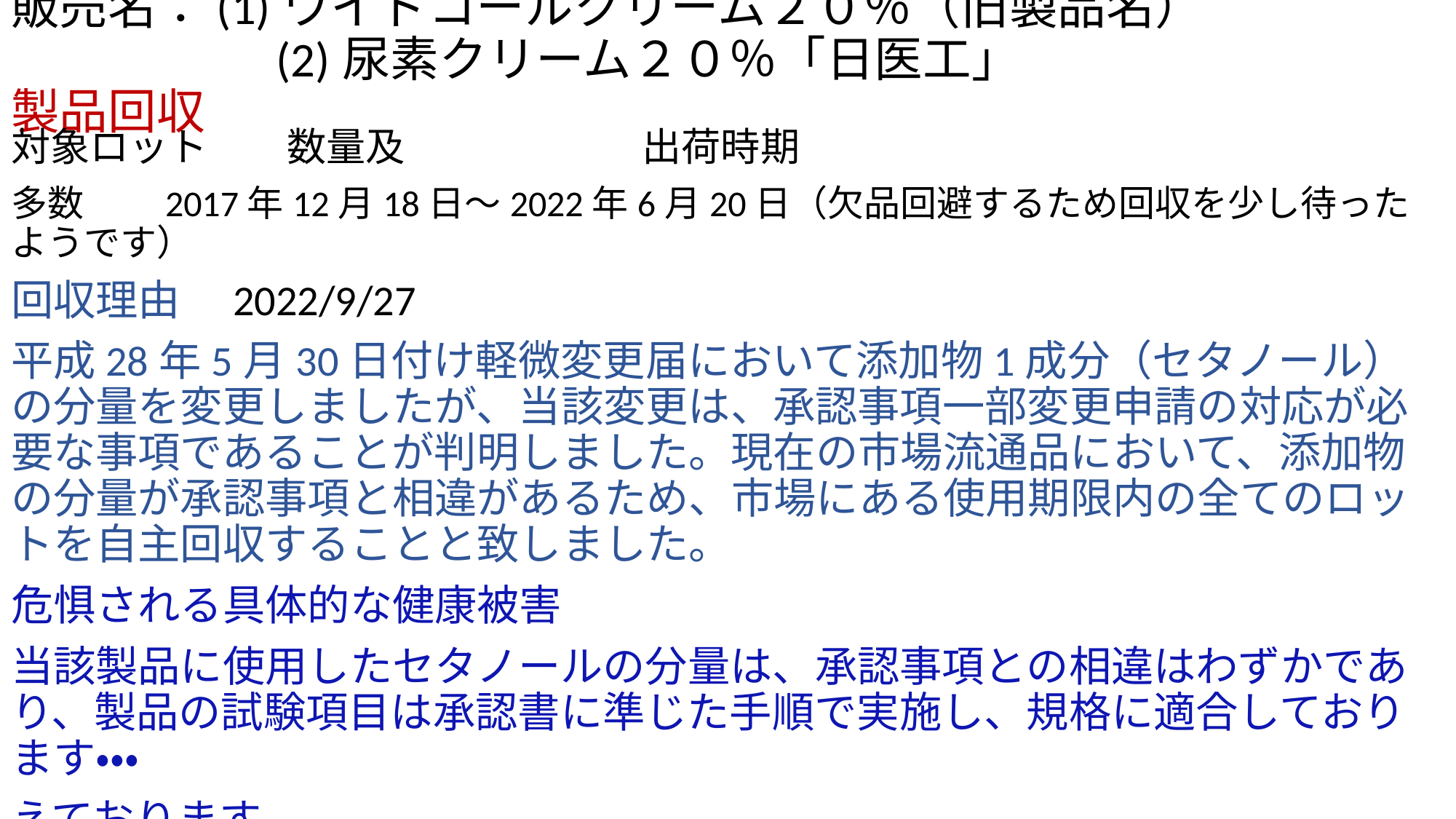

# 販売名：(1)ワイドコールクリーム２０％（旧製品名） 　　　　　 (2)尿素クリーム２０％「日医工」　　　　　　　　製品回収
対象ロット　　数量及　　　　　　出荷時期
多数　　2017年12月18日～2022年6月20日（欠品回避するため回収を少し待ったようです）
回収理由　2022/9/27
平成28年5月30日付け軽微変更届において添加物1成分（セタノール）の分量を変更しましたが、当該変更は、承認事項一部変更申請の対応が必要な事項であることが判明しました。現在の市場流通品において、添加物の分量が承認事項と相違があるため、市場にある使用期限内の全てのロットを自主回収することと致しました。
危惧される具体的な健康被害
当該製品に使用したセタノールの分量は、承認事項との相違はわずかであり、製品の試験項目は承認書に準じた手順で実施し、規格に適合しております・・・
えております。
⇒軽微変更という日本独特の制度が回収を大量生産しているようです。